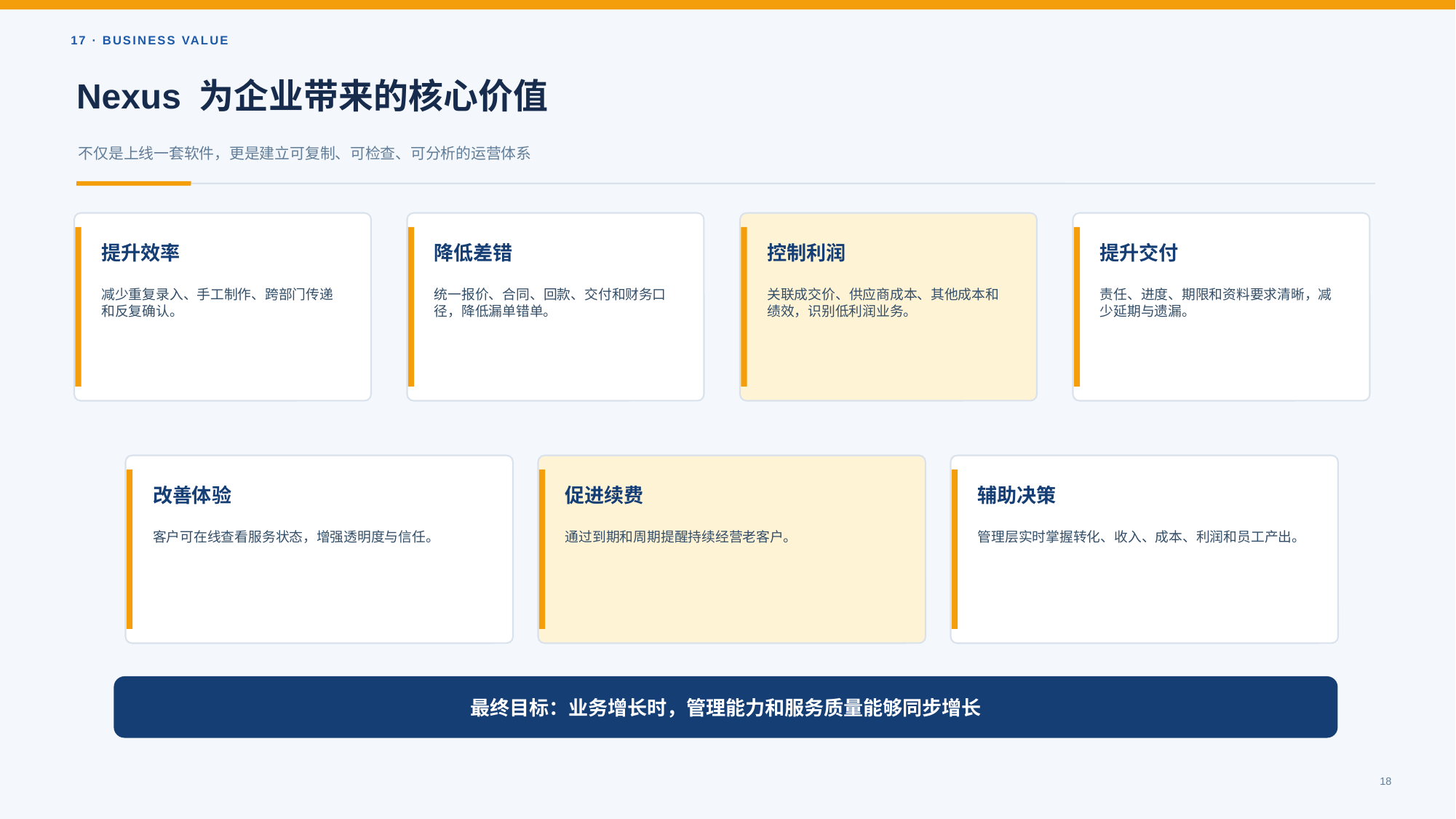

17 · BUSINESS VALUE
Nexus 为企业带来的核心价值
不仅是上线一套软件，更是建立可复制、可检查、可分析的运营体系

提升效率
降低差错
控制利润
提升交付
减少重复录入、手工制作、跨部门传递和反复确认。
统一报价、合同、回款、交付和财务口径，降低漏单错单。
关联成交价、供应商成本、其他成本和绩效，识别低利润业务。
责任、进度、期限和资料要求清晰，减少延期与遗漏。

改善体验
促进续费
辅助决策
客户可在线查看服务状态，增强透明度与信任。
通过到期和周期提醒持续经营老客户。
管理层实时掌握转化、收入、成本、利润和员工产出。

最终目标：业务增长时，管理能力和服务质量能够同步增长
18